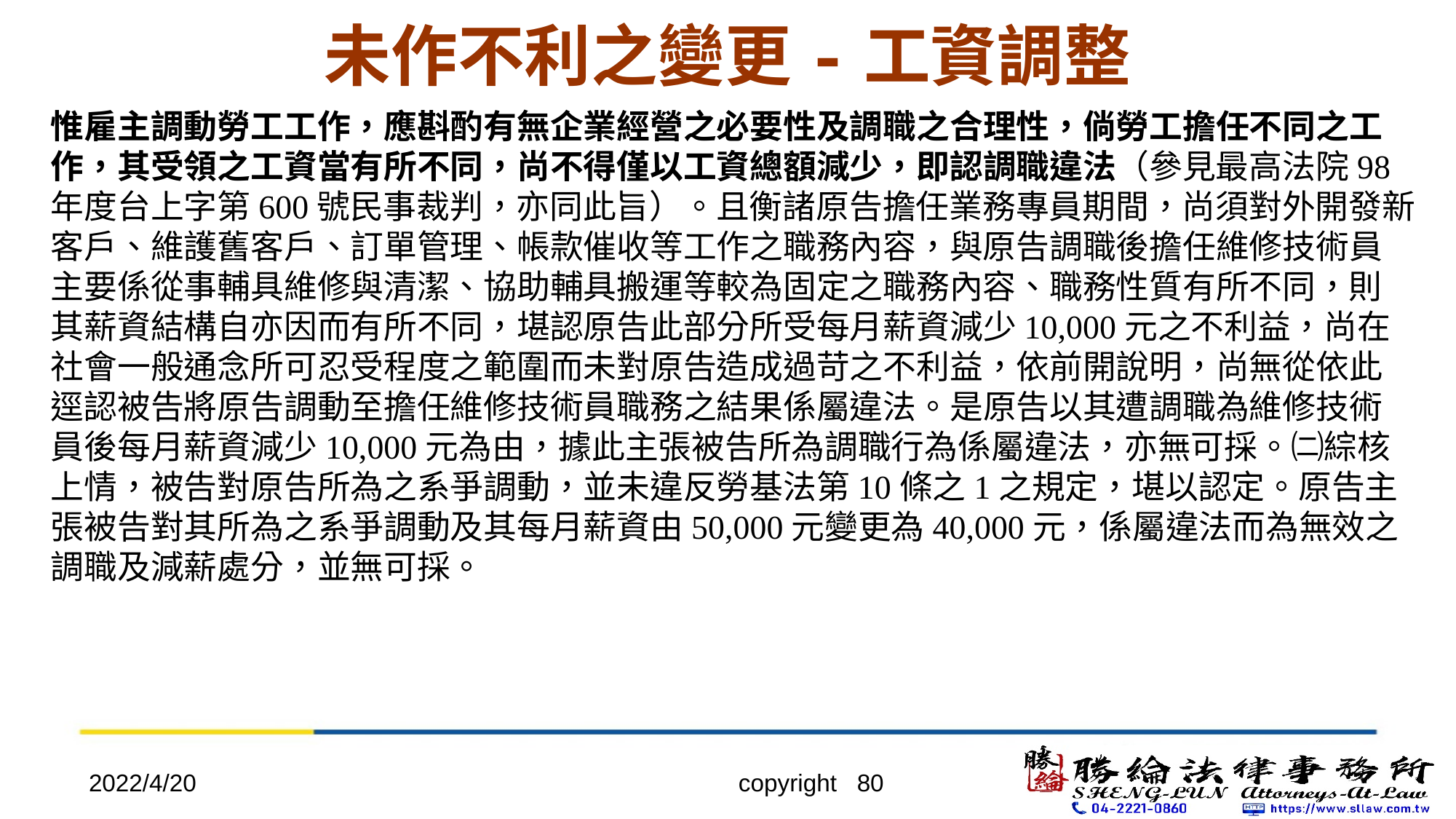

# 未作不利之變更-工資調整
惟雇主調動勞工工作，應斟酌有無企業經營之必要性及調職之合理性，倘勞工擔任不同之工作，其受領之工資當有所不同，尚不得僅以工資總額減少，即認調職違法（參見最高法院98年度台上字第600號民事裁判，亦同此旨）。且衡諸原告擔任業務專員期間，尚須對外開發新客戶、維護舊客戶、訂單管理、帳款催收等工作之職務內容，與原告調職後擔任維修技術員主要係從事輔具維修與清潔、協助輔具搬運等較為固定之職務內容、職務性質有所不同，則其薪資結構自亦因而有所不同，堪認原告此部分所受每月薪資減少10,000元之不利益，尚在社會一般通念所可忍受程度之範圍而未對原告造成過苛之不利益，依前開說明，尚無從依此逕認被告將原告調動至擔任維修技術員職務之結果係屬違法。是原告以其遭調職為維修技術員後每月薪資減少10,000元為由，據此主張被告所為調職行為係屬違法，亦無可採。㈡綜核上情，被告對原告所為之系爭調動，並未違反勞基法第10條之1之規定，堪以認定。原告主張被告對其所為之系爭調動及其每月薪資由50,000元變更為40,000元，係屬違法而為無效之調職及減薪處分，並無可採。

2022/4/20
copyright   80